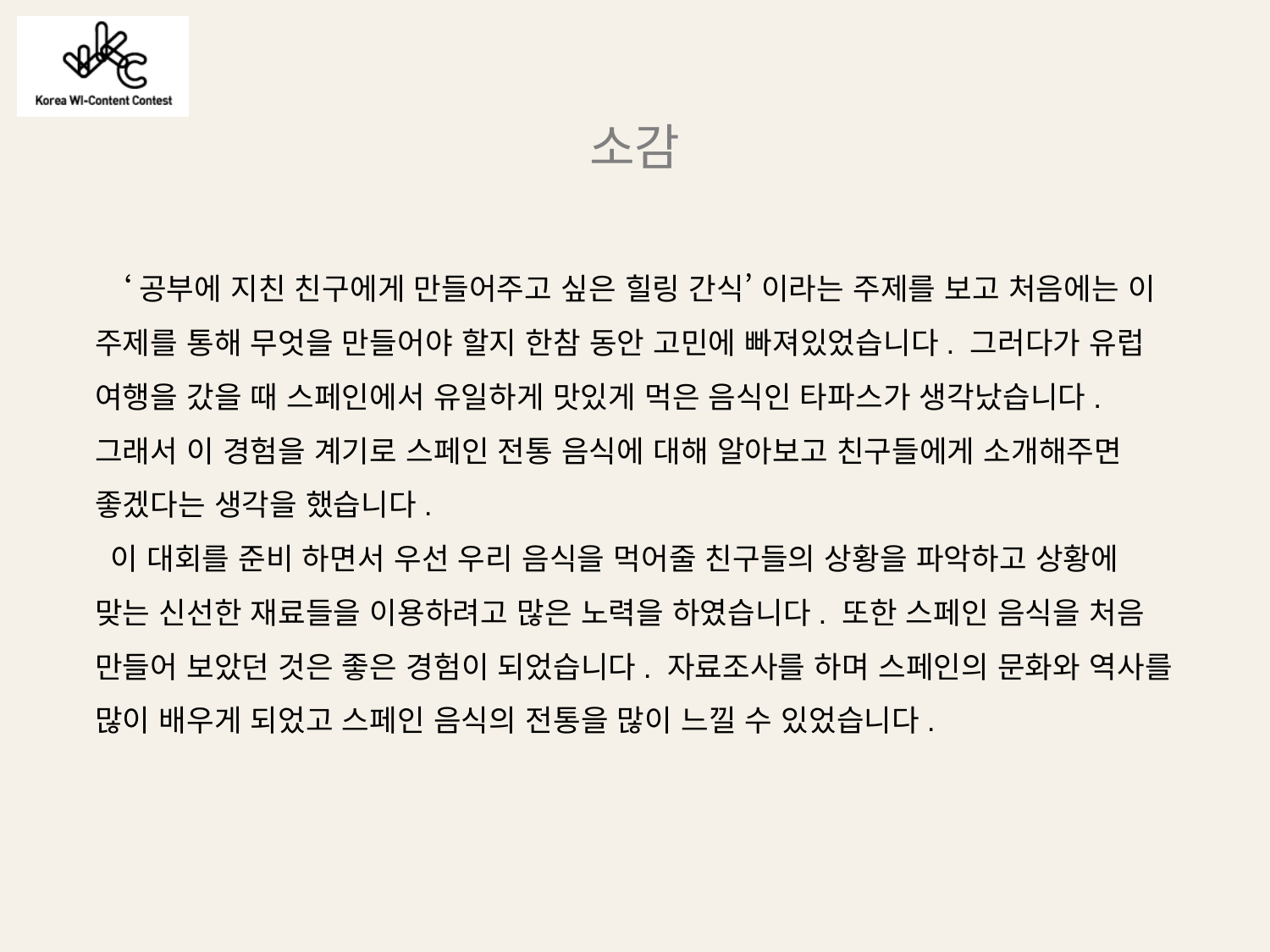

소감
 ‘공부에 지친 친구에게 만들어주고 싶은 힐링 간식’ 이라는 주제를 보고 처음에는 이 주제를 통해 무엇을 만들어야 할지 한참 동안 고민에 빠져있었습니다. 그러다가 유럽 여행을 갔을 때 스페인에서 유일하게 맛있게 먹은 음식인 타파스가 생각났습니다. 그래서 이 경험을 계기로 스페인 전통 음식에 대해 알아보고 친구들에게 소개해주면 좋겠다는 생각을 했습니다.
 이 대회를 준비 하면서 우선 우리 음식을 먹어줄 친구들의 상황을 파악하고 상황에 맞는 신선한 재료들을 이용하려고 많은 노력을 하였습니다. 또한 스페인 음식을 처음 만들어 보았던 것은 좋은 경험이 되었습니다. 자료조사를 하며 스페인의 문화와 역사를 많이 배우게 되었고 스페인 음식의 전통을 많이 느낄 수 있었습니다.